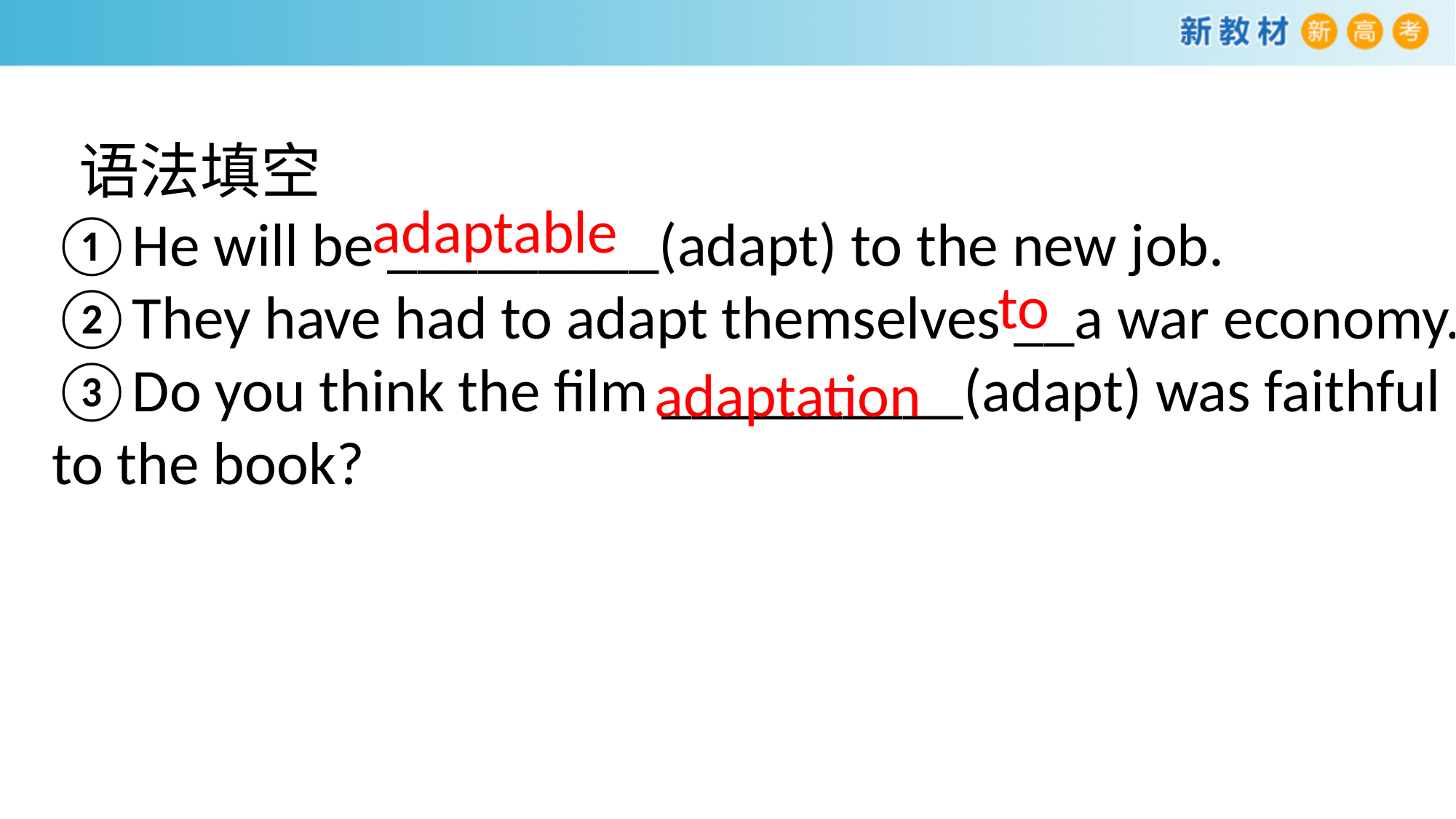

语法填空
①He will be _________(adapt) to the new job.
②They have had to adapt themselves __a war economy.
③Do you think the film __________(adapt) was faithful
to the book?
adaptable
to
adaptation